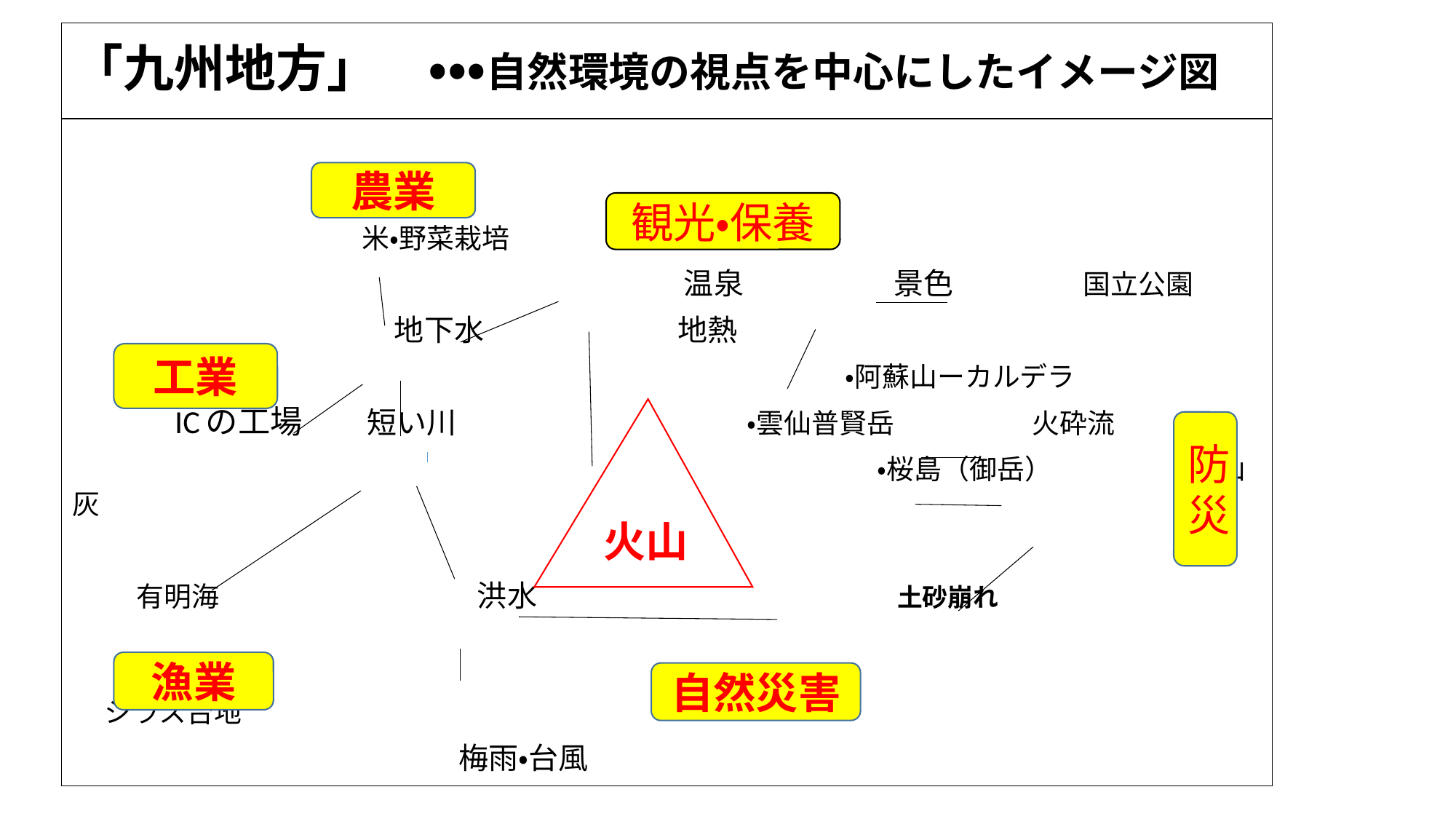

# 「九州地方」　・・・自然環境の視点を中心にしたイメージ図

　　　　　　　　　米・野菜栽培
　　　　　　　　　　　　　　　　　　　温泉　　　　　景色　　　　国立公園
　　　　　　　　　　地下水　　　　　　地熱
　　　　　　　　　　　　　　　　　　　　　　　　・阿蘇山ーカルデラ
　　　ICの工場　　短い川　　　　　　　　　・雲仙普賢岳　　　　　火砕流
　　　　　　　　　　　　　　　　　　　　　　　　　・桜島（御岳）　　　　　火山灰

　　有明海　　　　　　　　洪水　　　　　　　　　　　　土砂崩れ
　　　　　　　　　　　　　　　　　　　　　　　　　　　　　　　　　　　　　シラス台地
　　　　　　　　　　　　梅雨・台風
農業
観光・保養
工業
火山
防災
漁業
自然災害